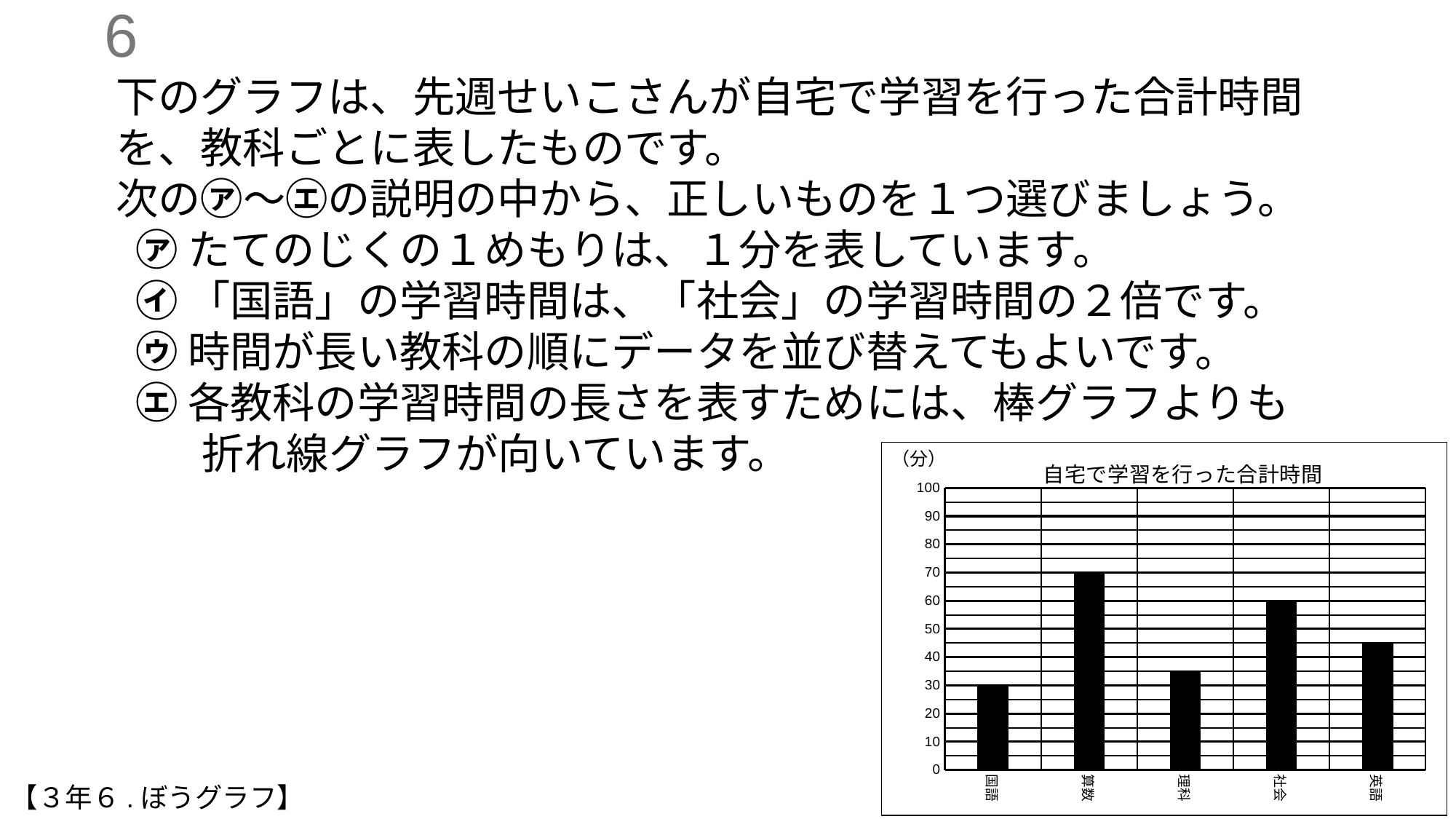

6
下のグラフは、先週せいこさんが自宅で学習を行った合計時間を、教科ごとに表したものです。
次の㋐～㋓の説明の中から、正しいものを１つ選びましょう。
 ㋐ たてのじくの１めもりは、１分を表しています。
 ㋑ 「国語」の学習時間は、「社会」の学習時間の２倍です。
 ㋒ 時間が長い教科の順にデータを並び替えてもよいです。
 ㋓ 各教科の学習時間の長さを表すためには、棒グラフよりも折れ線グラフが向いています。

### Chart: 自宅で学習を行った合計時間

| Category | お楽しみ会 |
|---|---|
| 国語 | 30.0 |
| 算数 | 70.0 |
| 理科 | 35.0 |
| 社会 | 60.0 |
| 英語 | 45.0 |
（分）
【３年６.ぼうグラフ】